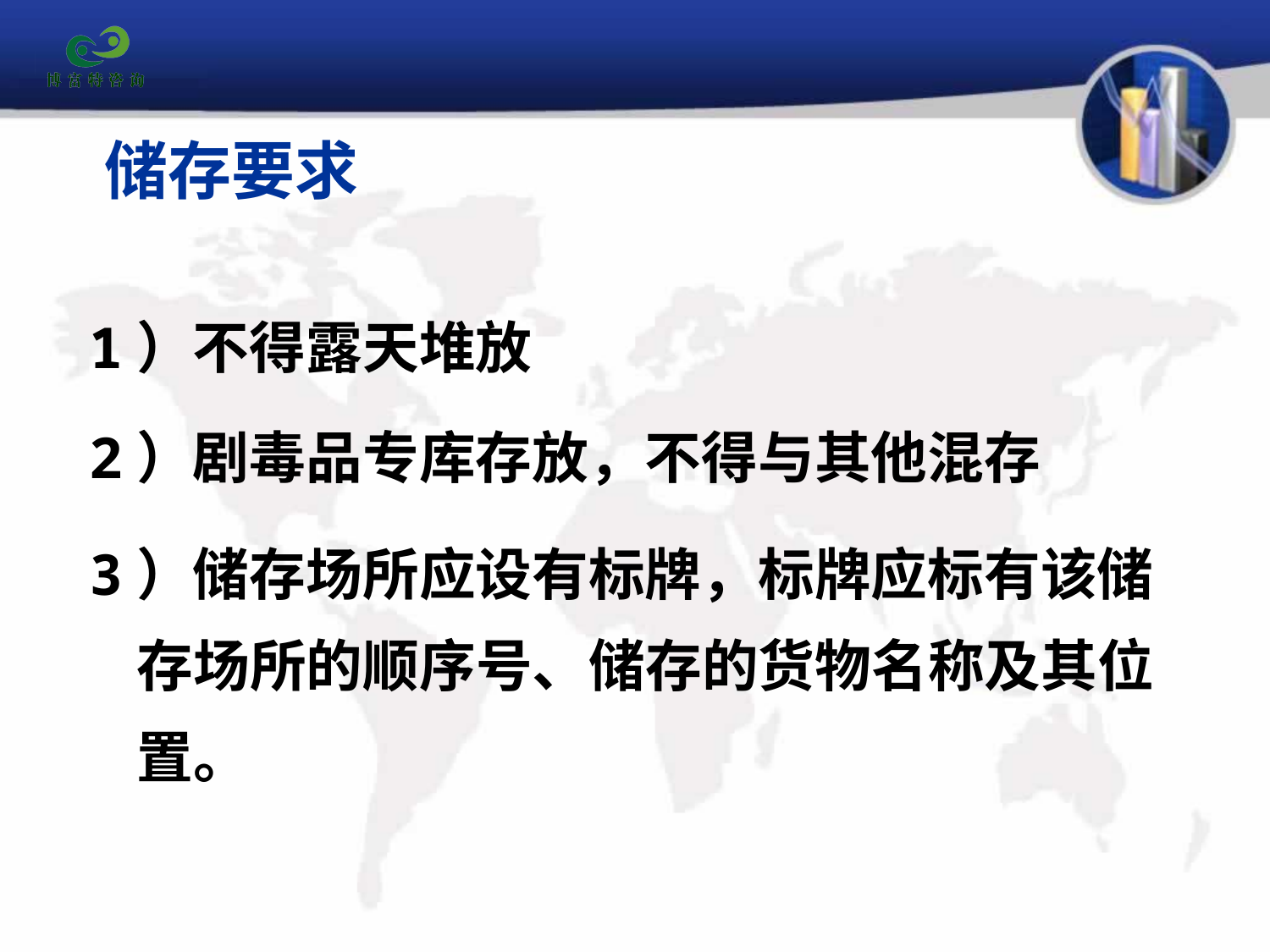

# 储存要求
1）不得露天堆放
2）剧毒品专库存放，不得与其他混存
3）储存场所应设有标牌，标牌应标有该储存场所的顺序号、储存的货物名称及其位置。